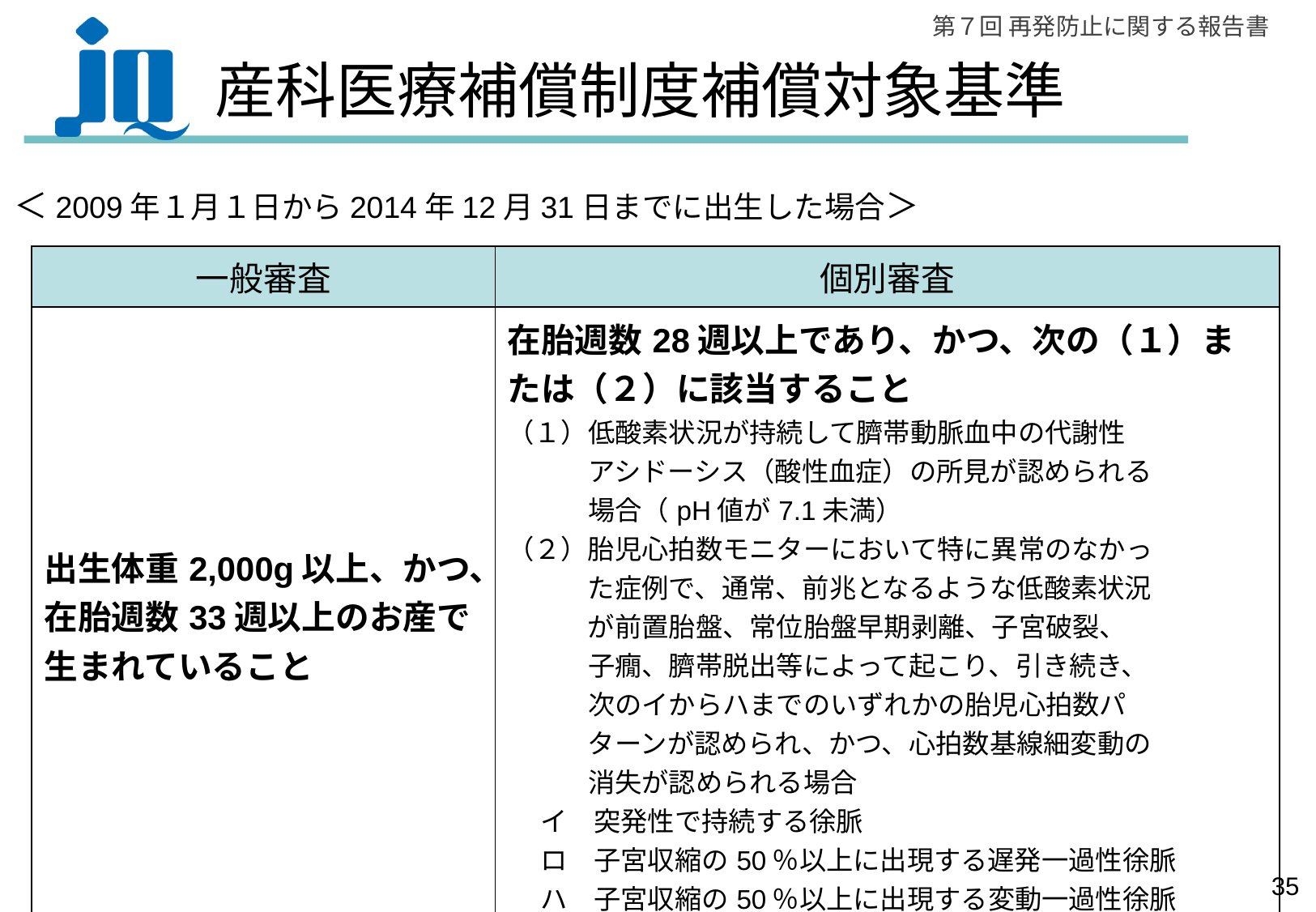

# 産科医療補償制度補償対象基準
＜2009年１月１日から2014年12月31日までに出生した場合＞
| 一般審査 | 個別審査 |
| --- | --- |
| 出生体重2,000g以上、かつ、在胎週数33週以上のお産で生まれていること | 在胎週数28週以上であり、かつ、次の（１）または（２）に該当すること （１）低酸素状況が持続して臍帯動脈血中の代謝性 　　　アシドーシス（酸性血症）の所見が認められる 　　　場合（pH値が7.1未満） （２）胎児心拍数モニターにおいて特に異常のなかっ 　　　た症例で、通常、前兆となるような低酸素状況 　　　が前置胎盤、常位胎盤早期剥離、子宮破裂、 　　　子癇、臍帯脱出等によって起こり、引き続き、 　　　次のイからハまでのいずれかの胎児心拍数パ 　　　ターンが認められ、かつ、心拍数基線細変動の 　　　消失が認められる場合 　 イ　突発性で持続する徐脈 　 ロ　子宮収縮の50％以上に出現する遅発一過性徐脈 　 ハ　子宮収縮の50％以上に出現する変動一過性徐脈 |
35